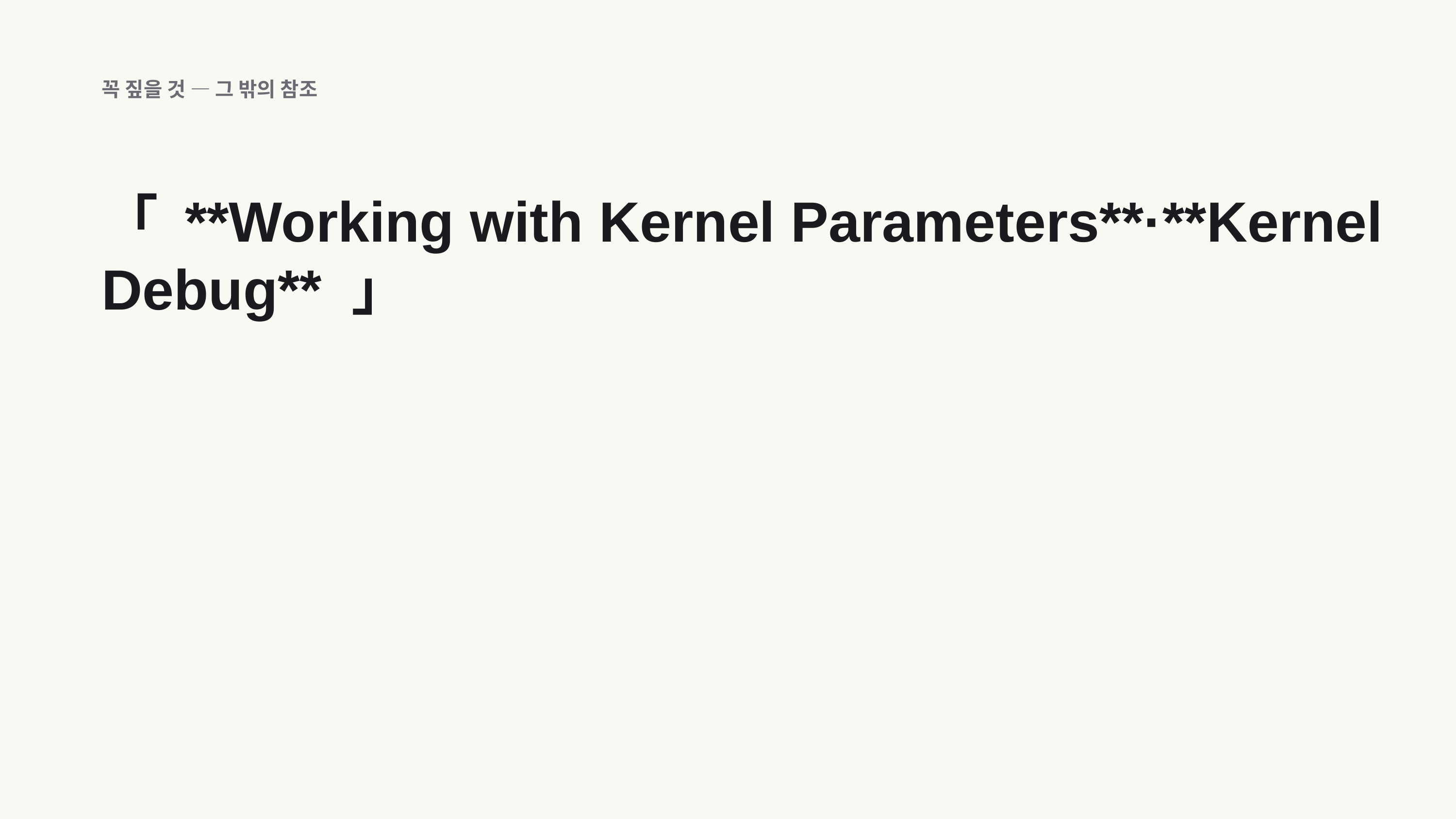

꼭 짚을 것 — 그 밖의 참조
「 **Working with Kernel Parameters**·**Kernel Debug** 」